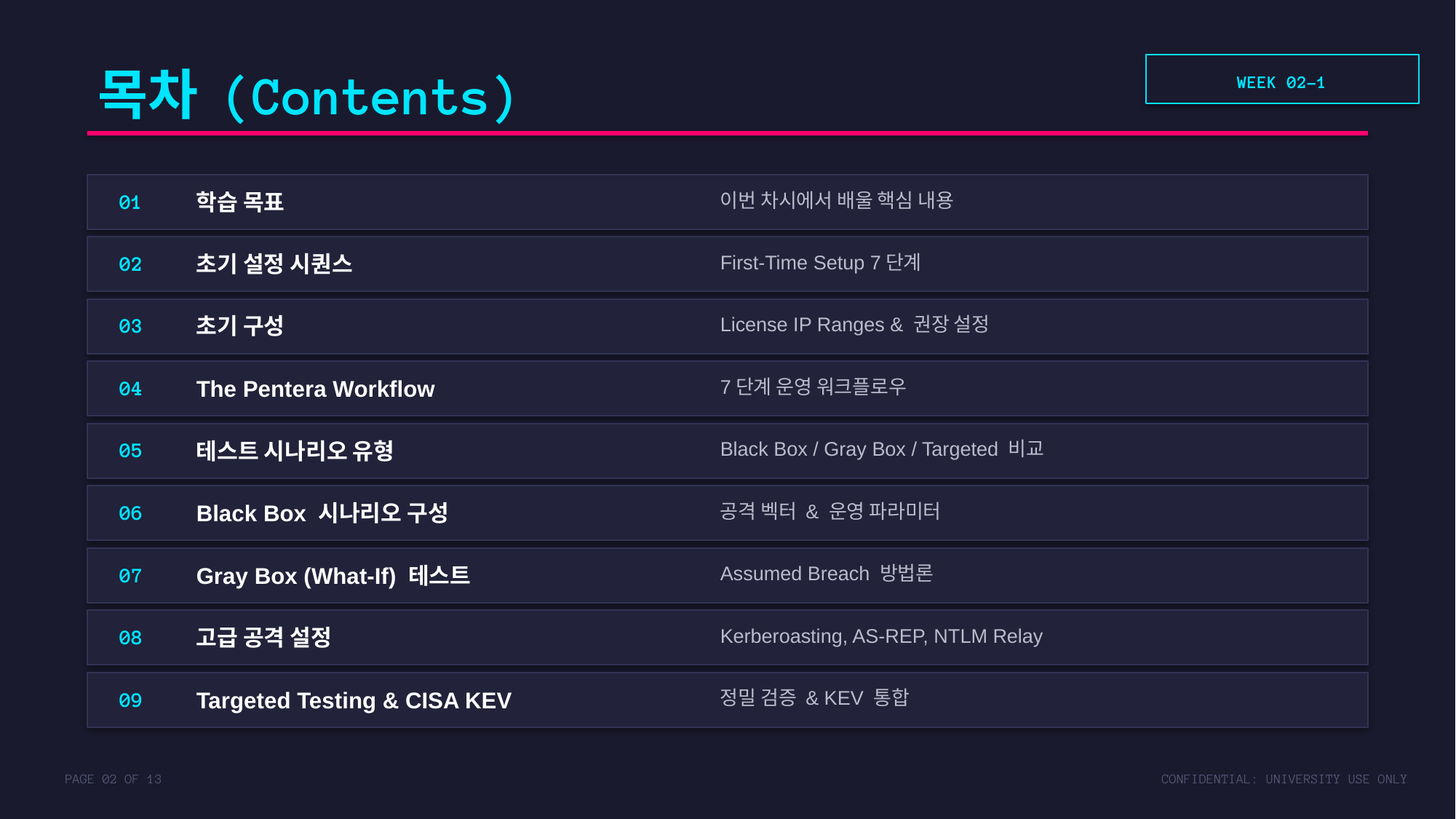

목차 (Contents)

WEEK 02-1

01
학습 목표
이번 차시에서 배울 핵심 내용

02
초기 설정 시퀀스
First-Time Setup 7단계

03
초기 구성
License IP Ranges & 권장 설정

04
The Pentera Workflow
7단계 운영 워크플로우

05
테스트 시나리오 유형
Black Box / Gray Box / Targeted 비교

06
Black Box 시나리오 구성
공격 벡터 & 운영 파라미터

07
Gray Box (What-If) 테스트
Assumed Breach 방법론

08
고급 공격 설정
Kerberoasting, AS-REP, NTLM Relay

09
Targeted Testing & CISA KEV
정밀 검증 & KEV 통합
PAGE 02 OF 13
CONFIDENTIAL: UNIVERSITY USE ONLY